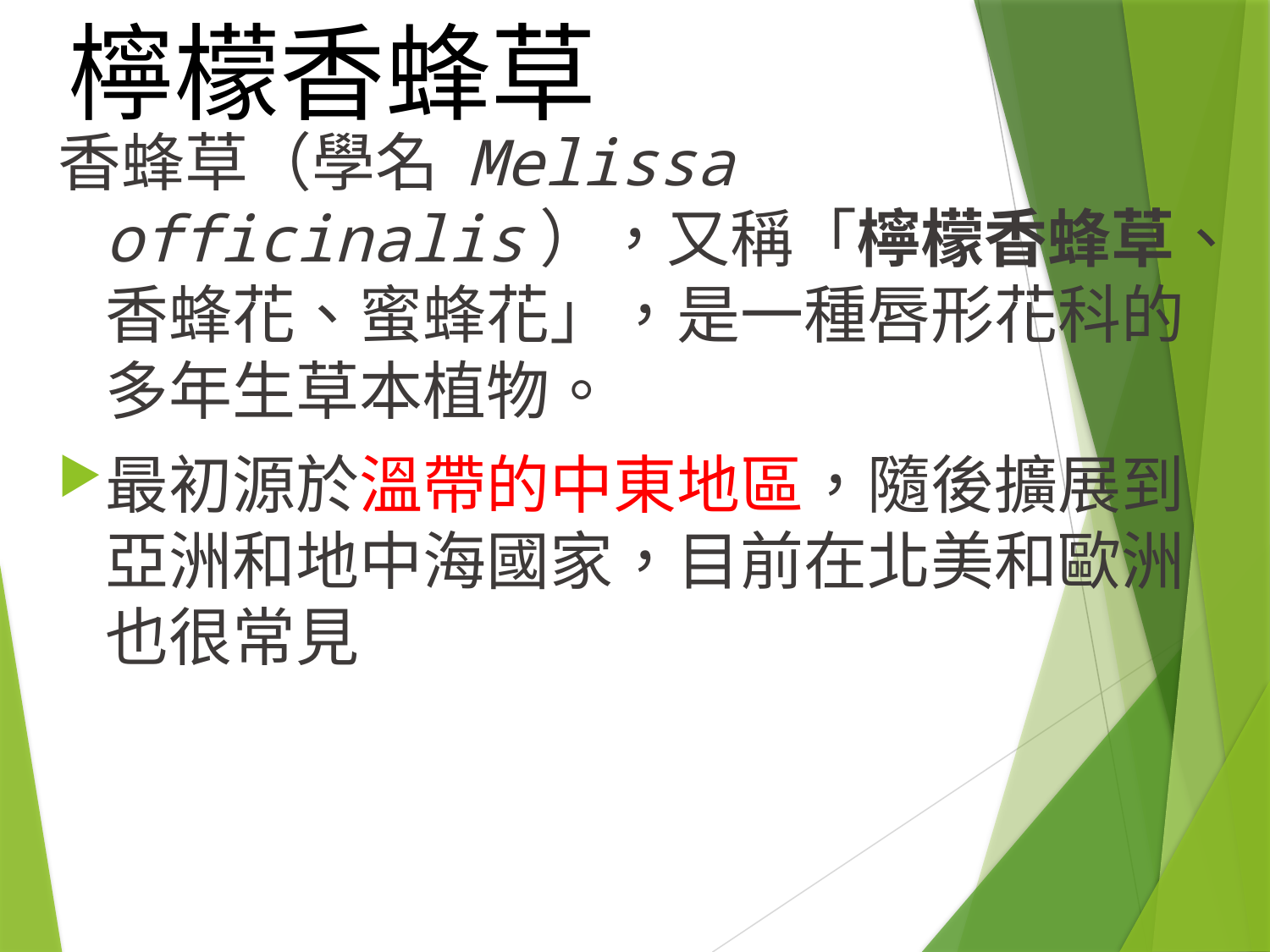

# 檸檬香蜂草
香蜂草（學名 Melissa officinalis），又稱「檸檬香蜂草、香蜂花、蜜蜂花」，是一種唇形花科的多年生草本植物。
最初源於溫帶的中東地區，隨後擴展到亞洲和地中海國家，目前在北美和歐洲也很常見